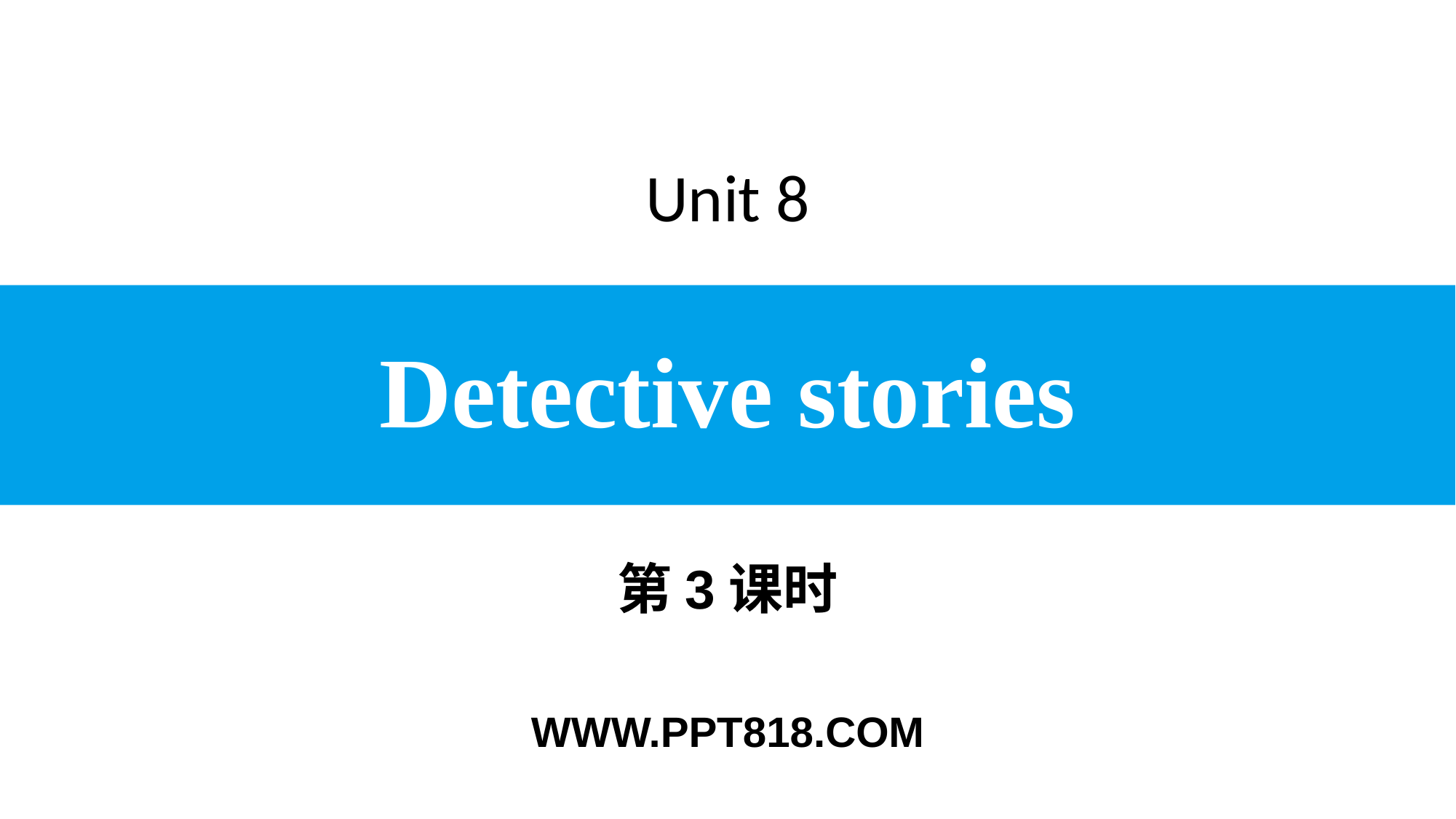

Unit 8
# Detective stories
第3课时
WWW.PPT818.COM